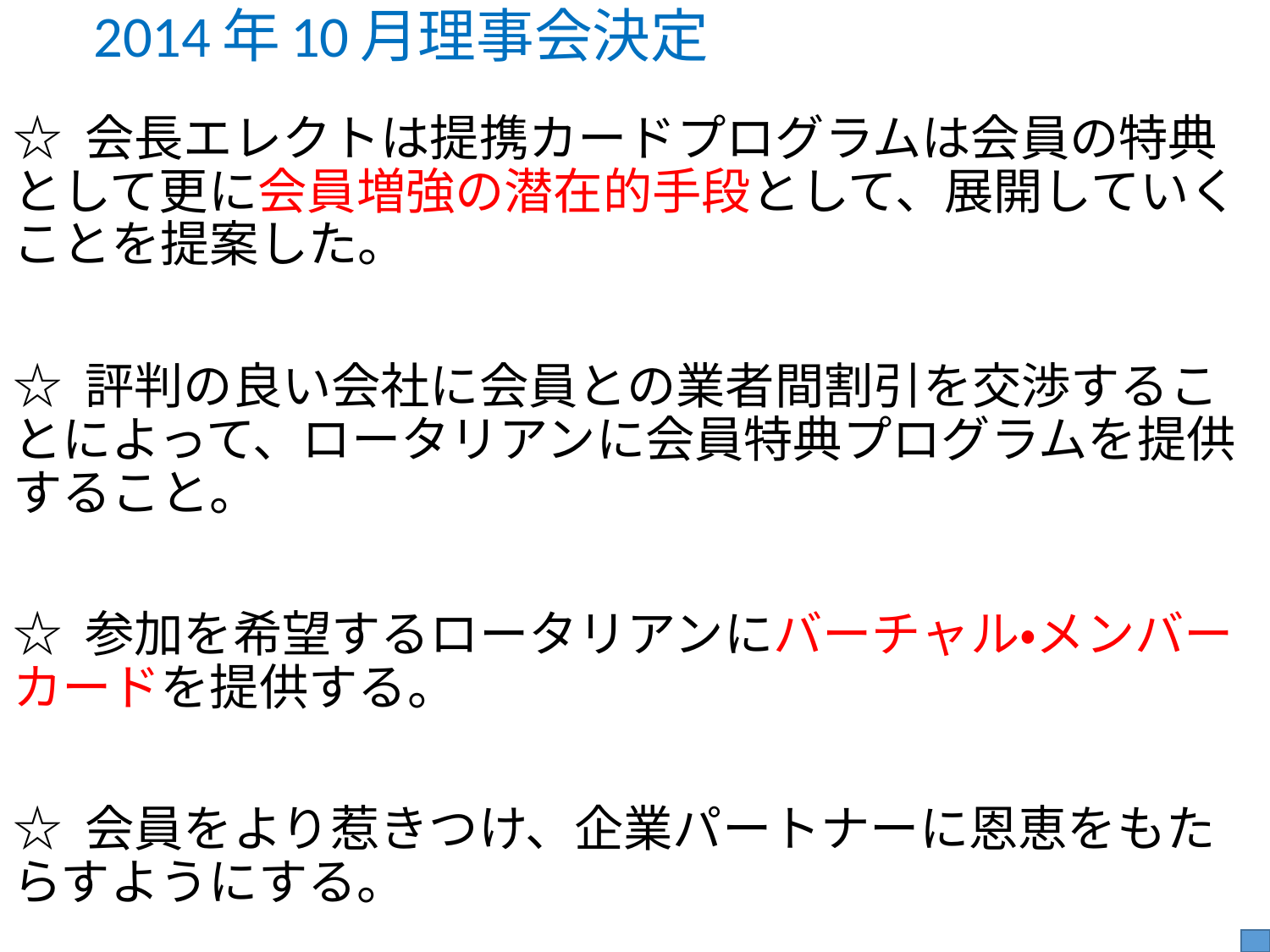

# 2014年10月理事会決定
☆ 会長エレクトは提携カードプログラムは会員の特典として更に会員増強の潜在的手段として、展開していくことを提案した。

☆ 評判の良い会社に会員との業者間割引を交渉することによって、ロータリアンに会員特典プログラムを提供すること。

☆ 参加を希望するロータリアンにバーチャル・メンバーカードを提供する。

☆ 会員をより惹きつけ、企業パートナーに恩恵をもたらすようにする。